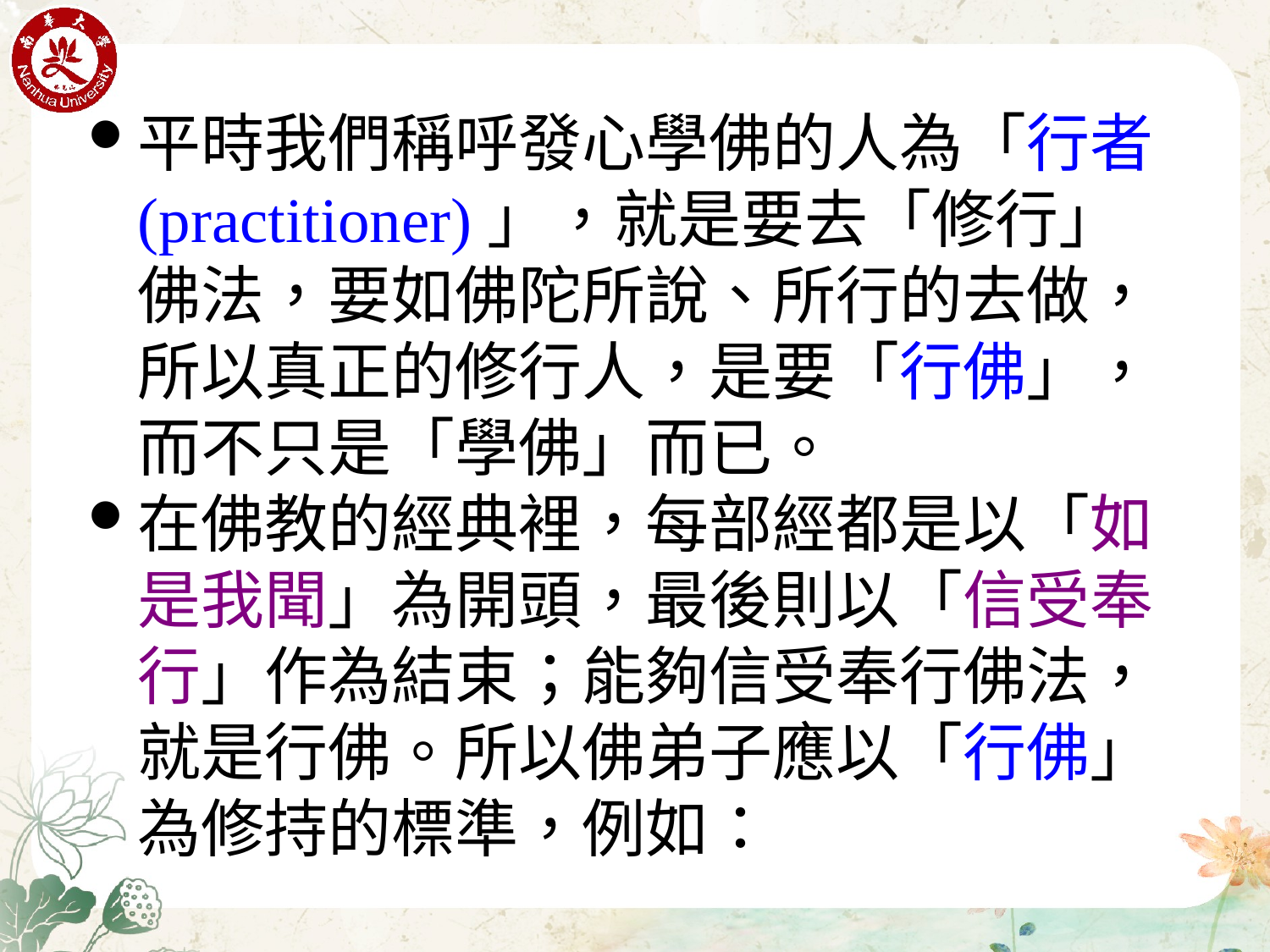

平時我們稱呼發心學佛的人為「行者(practitioner)」，就是要去「修行」佛法，要如佛陀所說、所行的去做，所以真正的修行人，是要「行佛」，而不只是「學佛」而已。
在佛教的經典裡，每部經都是以「如是我聞」為開頭，最後則以「信受奉行」作為結束；能夠信受奉行佛法，就是行佛。所以佛弟子應以「行佛」為修持的標準，例如：